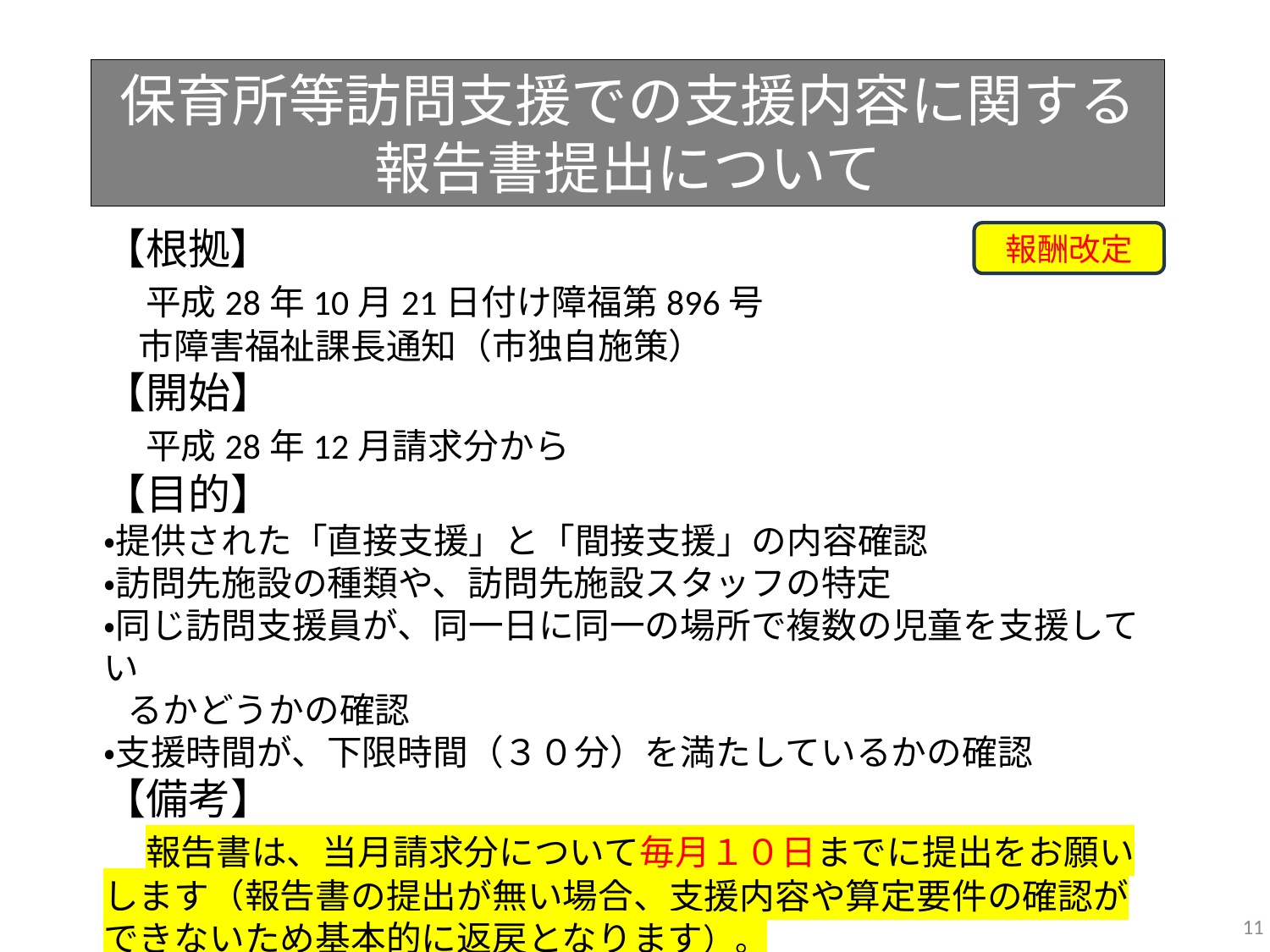

保育所等訪問支援での支援内容に関する報告書提出について
【根拠】
　平成28年10月21日付け障福第896号
　市障害福祉課長通知（市独自施策）
【開始】
　平成28年12月請求分から
【目的】
・提供された「直接支援」と「間接支援」の内容確認
・訪問先施設の種類や、訪問先施設スタッフの特定
・同じ訪問支援員が、同一日に同一の場所で複数の児童を支援してい
  るかどうかの確認
・支援時間が、下限時間（３０分）を満たしているかの確認
【備考】
　報告書は、当月請求分について毎月１０日までに提出をお願いします（報告書の提出が無い場合、支援内容や算定要件の確認ができないため基本的に返戻となります）。
報酬改定
11